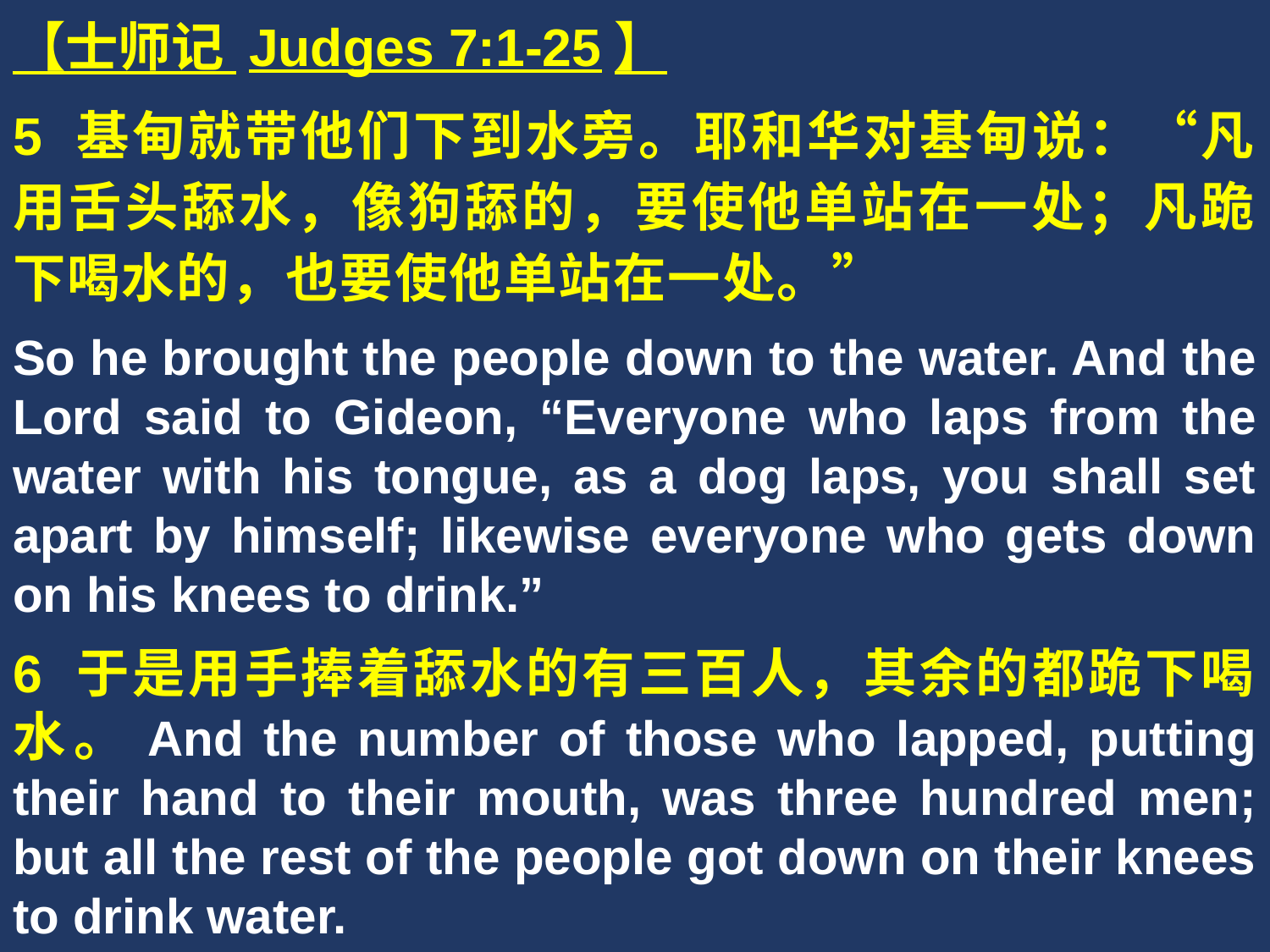

【士师记 Judges 7:1-25】
5 基甸就带他们下到水旁。耶和华对基甸说：“凡用舌头舔水，像狗舔的，要使他单站在一处；凡跪下喝水的，也要使他单站在一处。”
So he brought the people down to the water. And the Lord said to Gideon, “Everyone who laps from the water with his tongue, as a dog laps, you shall set apart by himself; likewise everyone who gets down on his knees to drink.”
6 于是用手捧着舔水的有三百人，其余的都跪下喝水。And the number of those who lapped, putting their hand to their mouth, was three hundred men; but all the rest of the people got down on their knees to drink water.